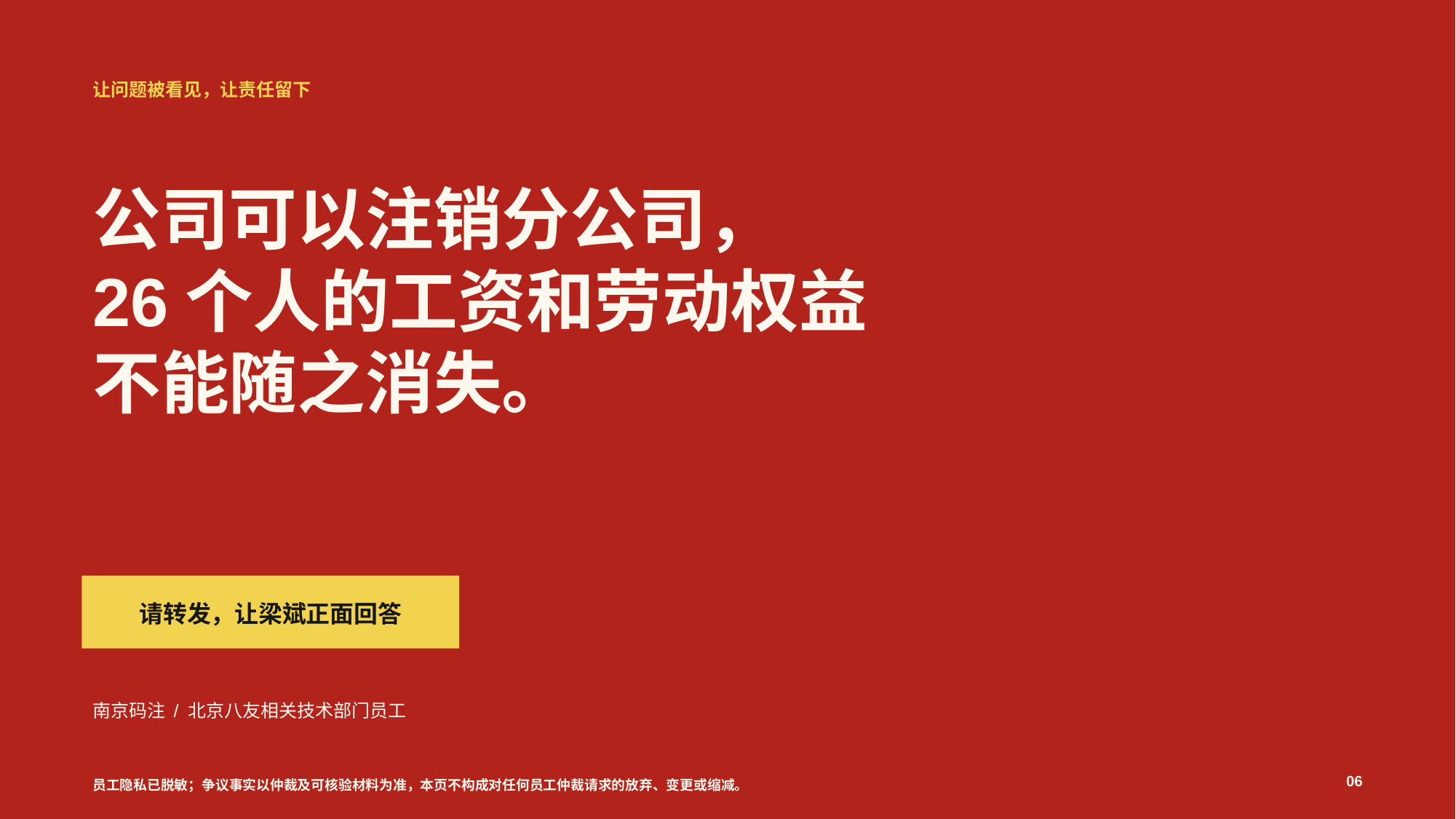

让问题被看见，让责任留下
公司可以注销分公司，
26个人的工资和劳动权益
不能随之消失。

请转发，让梁斌正面回答
南京码注 / 北京八友相关技术部门员工
06
员工隐私已脱敏；争议事实以仲裁及可核验材料为准，本页不构成对任何员工仲裁请求的放弃、变更或缩减。